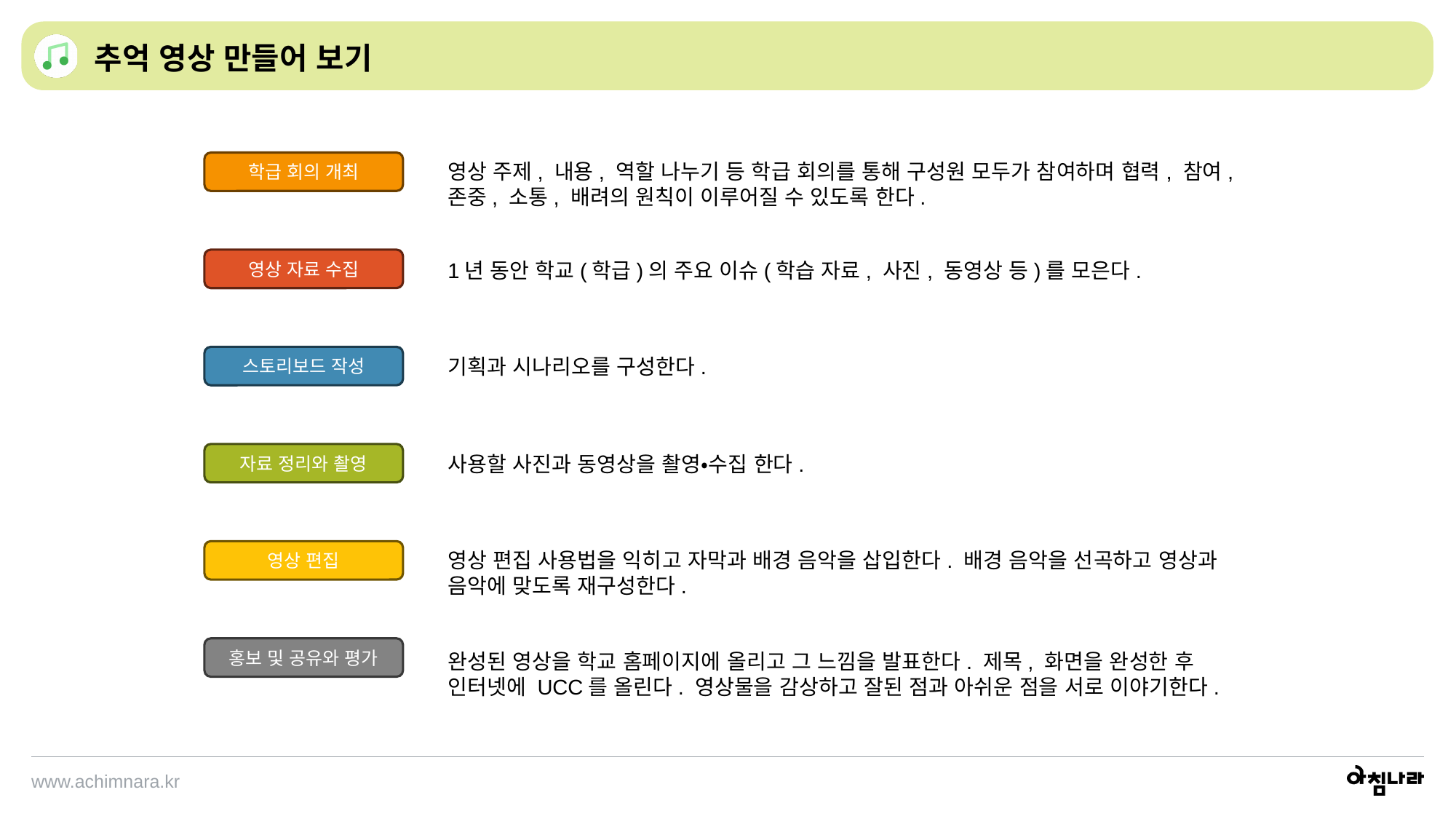

추억 영상 만들어 보기
학급 회의 개최
영상 주제, 내용, 역할 나누기 등 학급 회의를 통해 구성원 모두가 참여하며 협력, 참여, 존중, 소통, 배려의 원칙이 이루어질 수 있도록 한다.
영상 자료 수집
1년 동안 학교(학급)의 주요 이슈(학습 자료, 사진, 동영상 등)를 모은다.
스토리보드 작성
기획과 시나리오를 구성한다.
자료 정리와 촬영
사용할 사진과 동영상을 촬영・수집 한다.
영상 편집
영상 편집 사용법을 익히고 자막과 배경 음악을 삽입한다. 배경 음악을 선곡하고 영상과 음악에 맞도록 재구성한다.
홍보 및 공유와 평가
완성된 영상을 학교 홈페이지에 올리고 그 느낌을 발표한다. 제목, 화면을 완성한 후 인터넷에 UCC를 올린다. 영상물을 감상하고 잘된 점과 아쉬운 점을 서로 이야기한다.